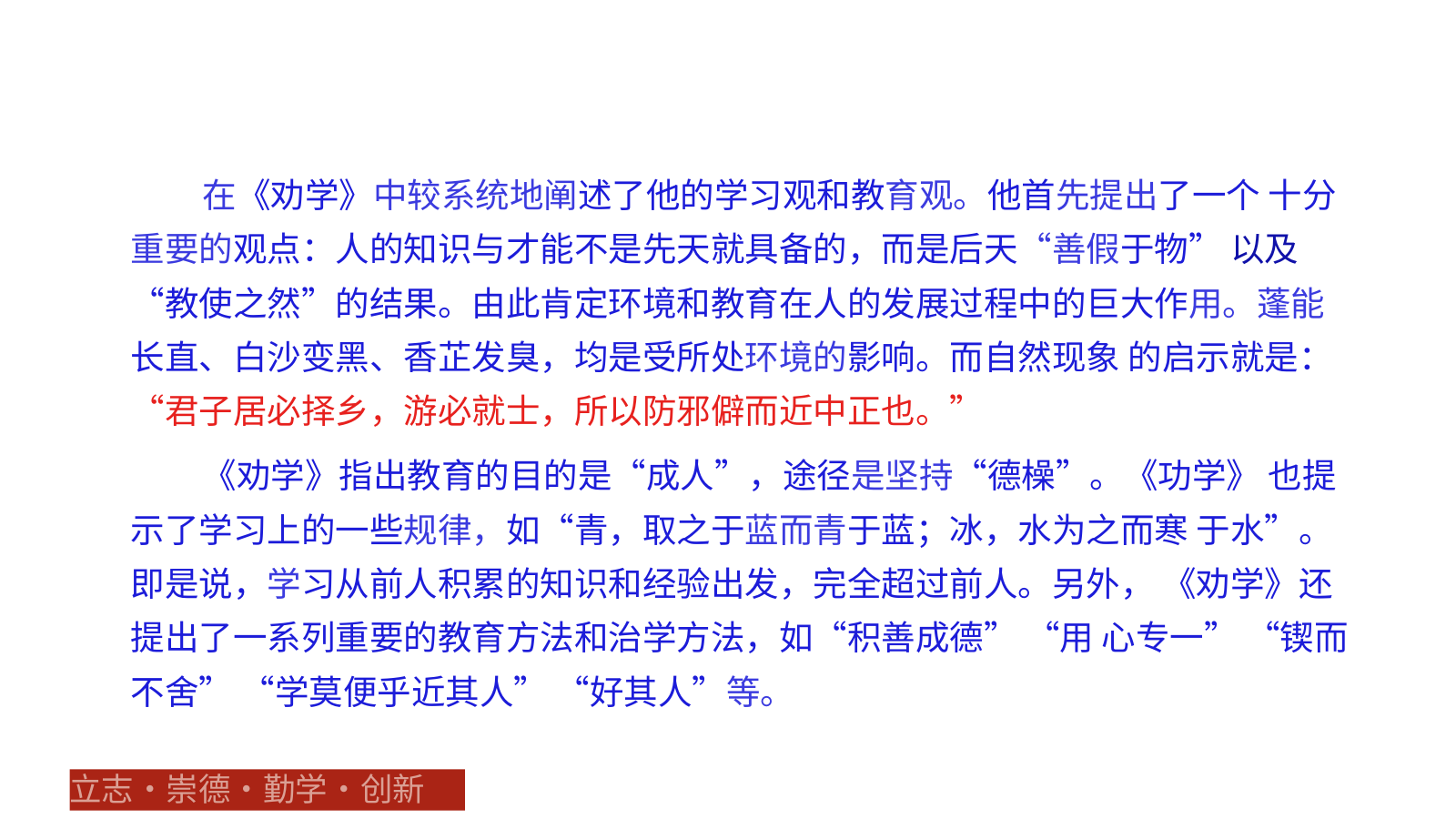

在《劝学》中较系统地阐述了他的学习观和教育观。他首先提出了一个 十分重要的观点：人的知识与才能不是先天就具备的，而是后天“善假于物” 以及“教使之然”的结果。由此肯定环境和教育在人的发展过程中的巨大作用。蓬能长直、白沙变黑、香芷发臭，均是受所处环境的影响。而自然现象 的启示就是：“君子居必择乡，游必就士，所以防邪僻而近中正也。”
《劝学》指出教育的目的是“成人”，途径是坚持“德橾”。《功学》 也提示了学习上的一些规律，如“青，取之于蓝而青于蓝；冰，水为之而寒 于水”。即是说，学习从前人积累的知识和经验出发，完全超过前人。另外， 《劝学》还提出了一系列重要的教育方法和治学方法，如“积善成德” “用 心专一” “锲而不舍” “学莫便乎近其人” “好其人”等。
立志•崇德•勤学•创新